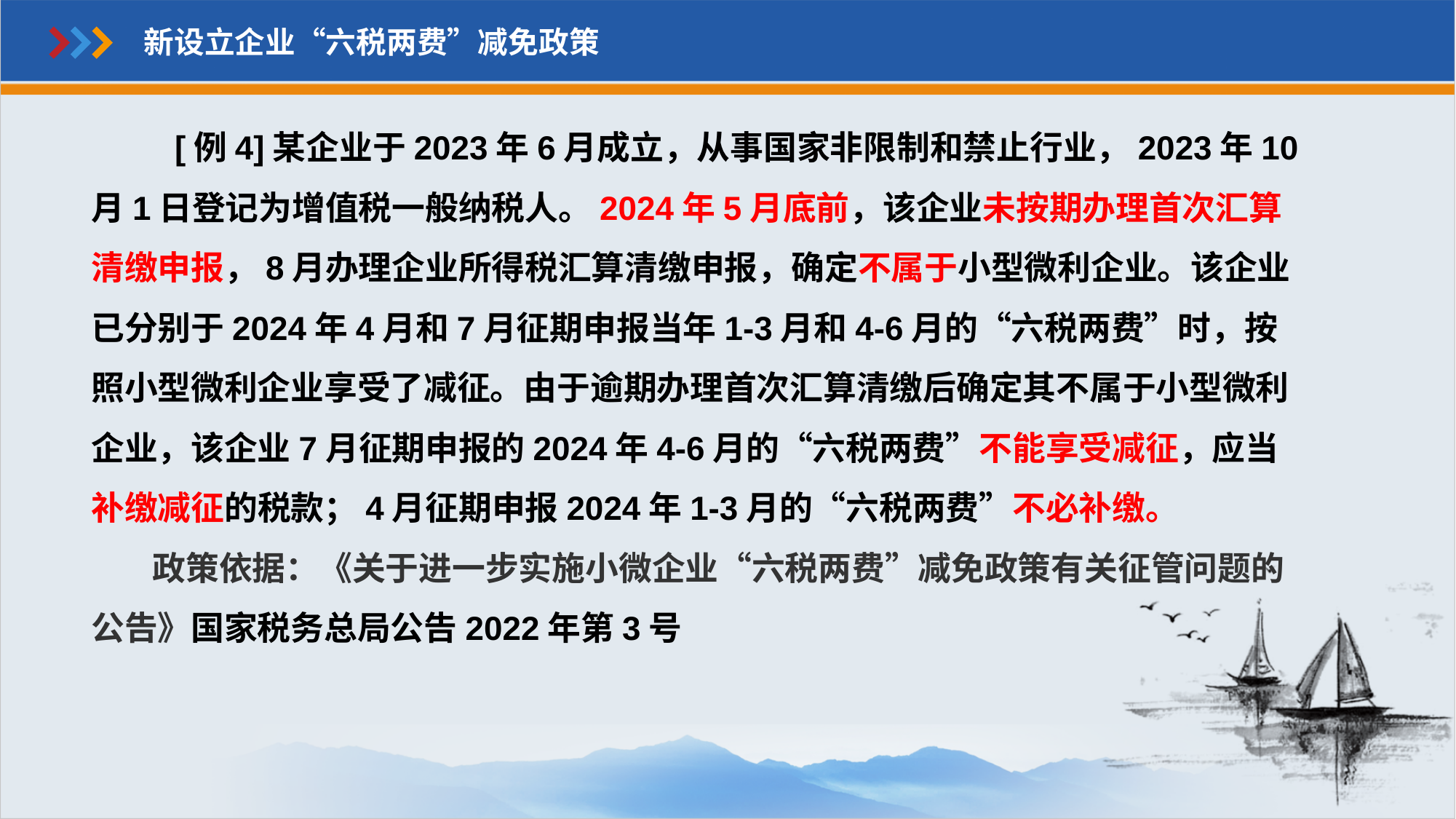

新设立企业“六税两费”减免政策

         [例4]某企业于2023年6月成立，从事国家非限制和禁止行业，2023年10月1日登记为增值税一般纳税人。2024年5月底前，该企业未按期办理首次汇算清缴申报，8月办理企业所得税汇算清缴申报，确定不属于小型微利企业。该企业已分别于2024年4月和7月征期申报当年1-3月和4-6月的“六税两费”时，按照小型微利企业享受了减征。由于逾期办理首次汇算清缴后确定其不属于小型微利企业，该企业7月征期申报的2024年4-6月的“六税两费”不能享受减征，应当补缴减征的税款；4月征期申报2024年1-3月的“六税两费”不必补缴。
       政策依据：《关于进一步实施小微企业“六税两费”减免政策有关征管问题的公告》国家税务总局公告2022年第3号